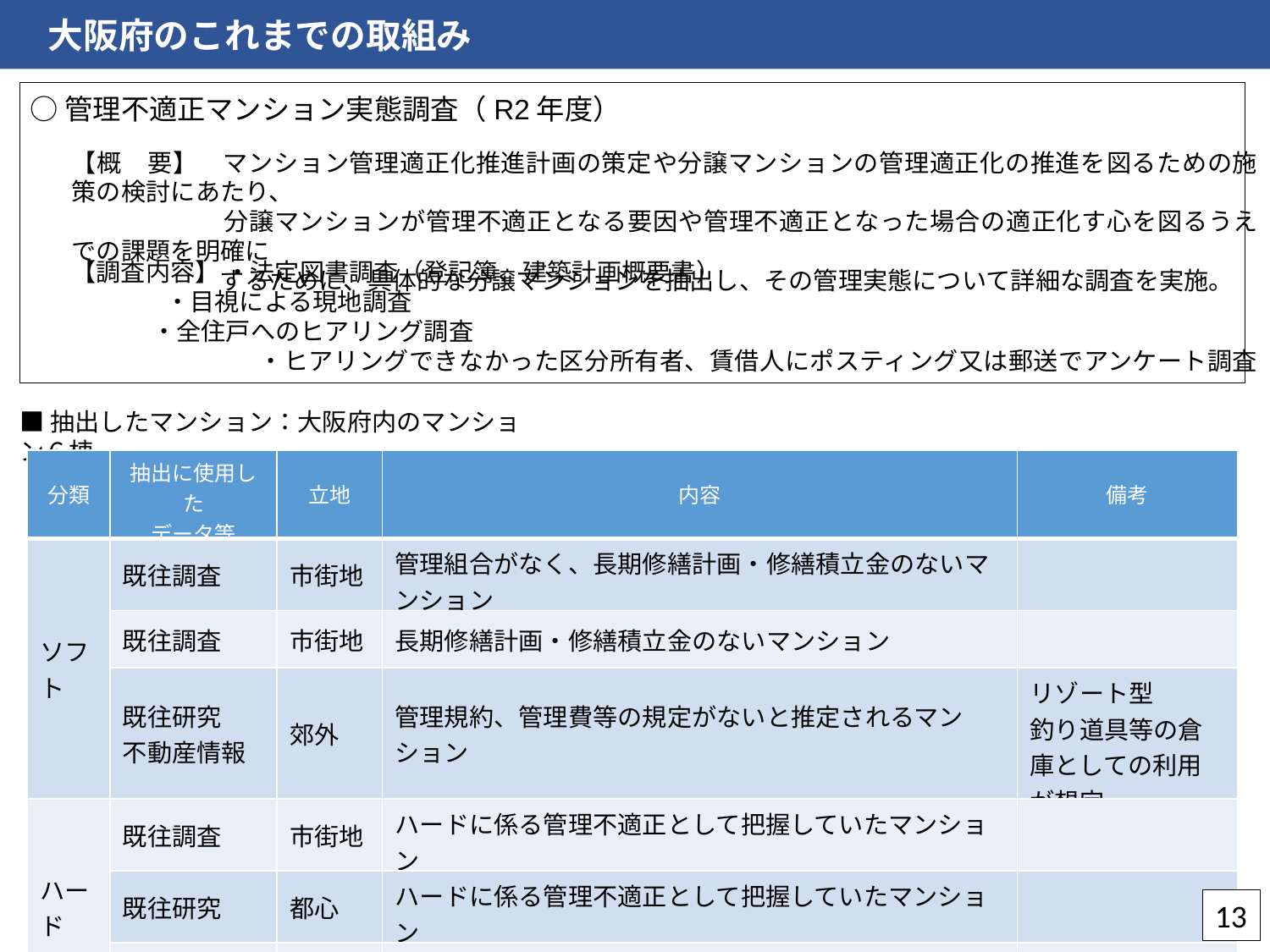

大阪府のこれまでの取組み

○管理不適正マンション実態調査（R2年度）
　【概　要】　マンション管理適正化推進計画の策定や分譲マンションの管理適正化の推進を図るための施策の検討にあたり、
　　　　　　　分譲マンションが管理不適正となる要因や管理不適正となった場合の適正化す心を図るうえでの課題を明確に
　　　　　　　するために、具体的な分譲マンションを抽出し、その管理実態について詳細な調査を実施。
　【調査内容】 ・法定図書調査（登記簿、建築計画概要書）
              　  ・目視による現地調査
                  ・全住戸へのヒアリング調査
　　　　　　　　  ・ヒアリングできなかった区分所有者、賃借人にポスティング又は郵送でアンケート調査
■抽出したマンション：大阪府内のマンション６棟
| 分類 | 抽出に使用した データ等 | 立地 | 内容 | 備考 |
| --- | --- | --- | --- | --- |
| ソフト | 既往調査 | 市街地 | 管理組合がなく、長期修繕計画・修繕積立金のないマンション |  |
|  | 既往調査 | 市街地 | 長期修繕計画・修繕積立金のないマンション |  |
|  | 既往研究 不動産情報 | 郊外 | 管理規約、管理費等の規定がないと推定されるマンション | リゾート型 釣り道具等の倉庫としての利用が想定 |
| ハード | 既往調査 | 市街地 | ハードに係る管理不適正として把握していたマンション |  |
|  | 既往研究 | 都心 | ハードに係る管理不適正として把握していたマンション |  |
|  | 既往研究 | 都心 | ハードに係る管理不適正として把握していたマンション |  |
13